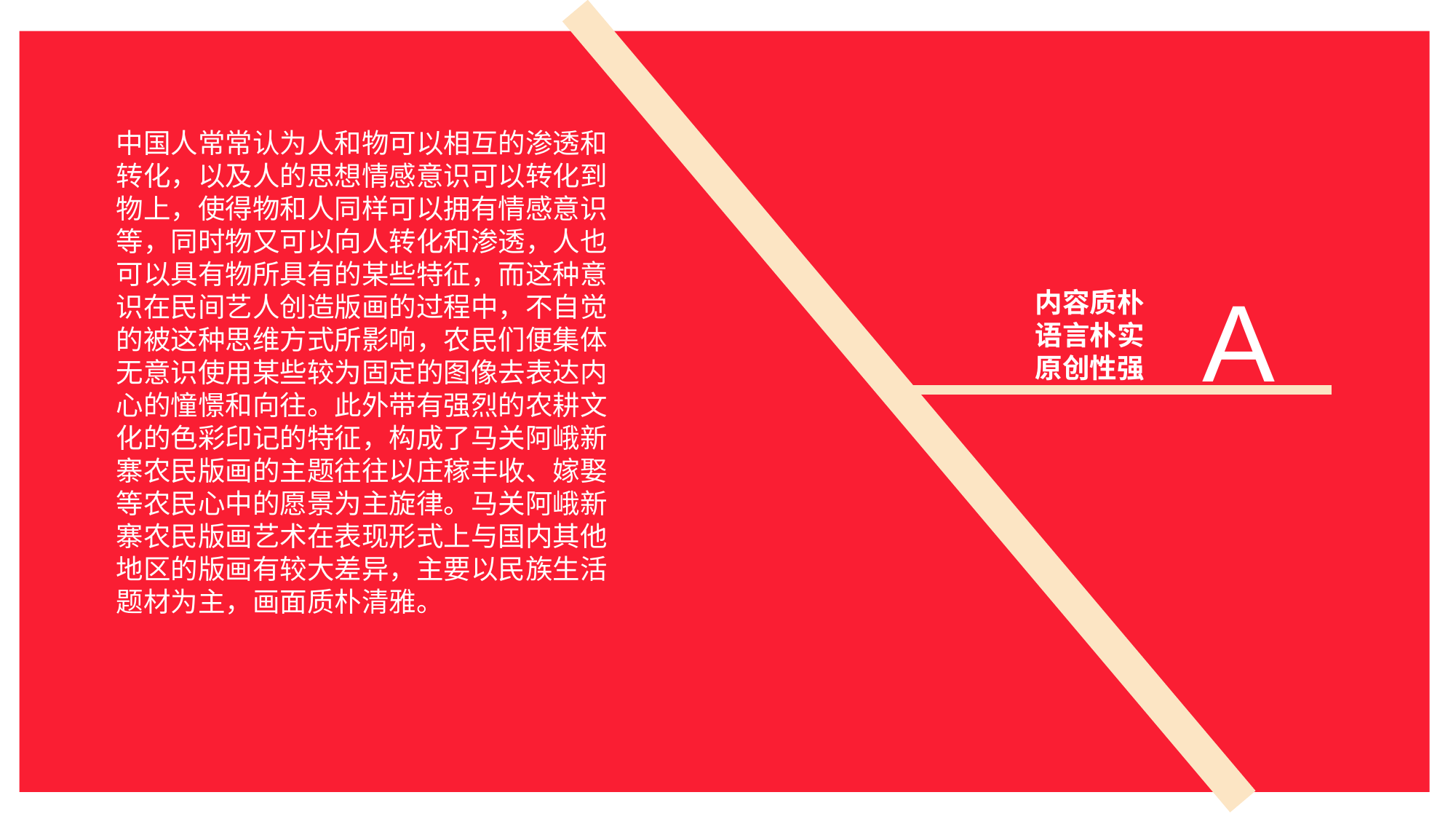

中国人常常认为人和物可以相互的渗透和转化，以及人的思想情感意识可以转化到物上，使得物和人同样可以拥有情感意识等，同时物又可以向人转化和渗透，人也可以具有物所具有的某些特征，而这种意识在民间艺人创造版画的过程中，不自觉的被这种思维方式所影响，农民们便集体无意识使用某些较为固定的图像去表达内心的憧憬和向往。此外带有强烈的农耕文化的色彩印记的特征，构成了马关阿峨新寨农民版画的主题往往以庄稼丰收、嫁娶等农民心中的愿景为主旋律。马关阿峨新寨农民版画艺术在表现形式上与国内其他地区的版画有较大差异，主要以民族生活题材为主，画面质朴清雅。
A
内容质朴
语言朴实
原创性强